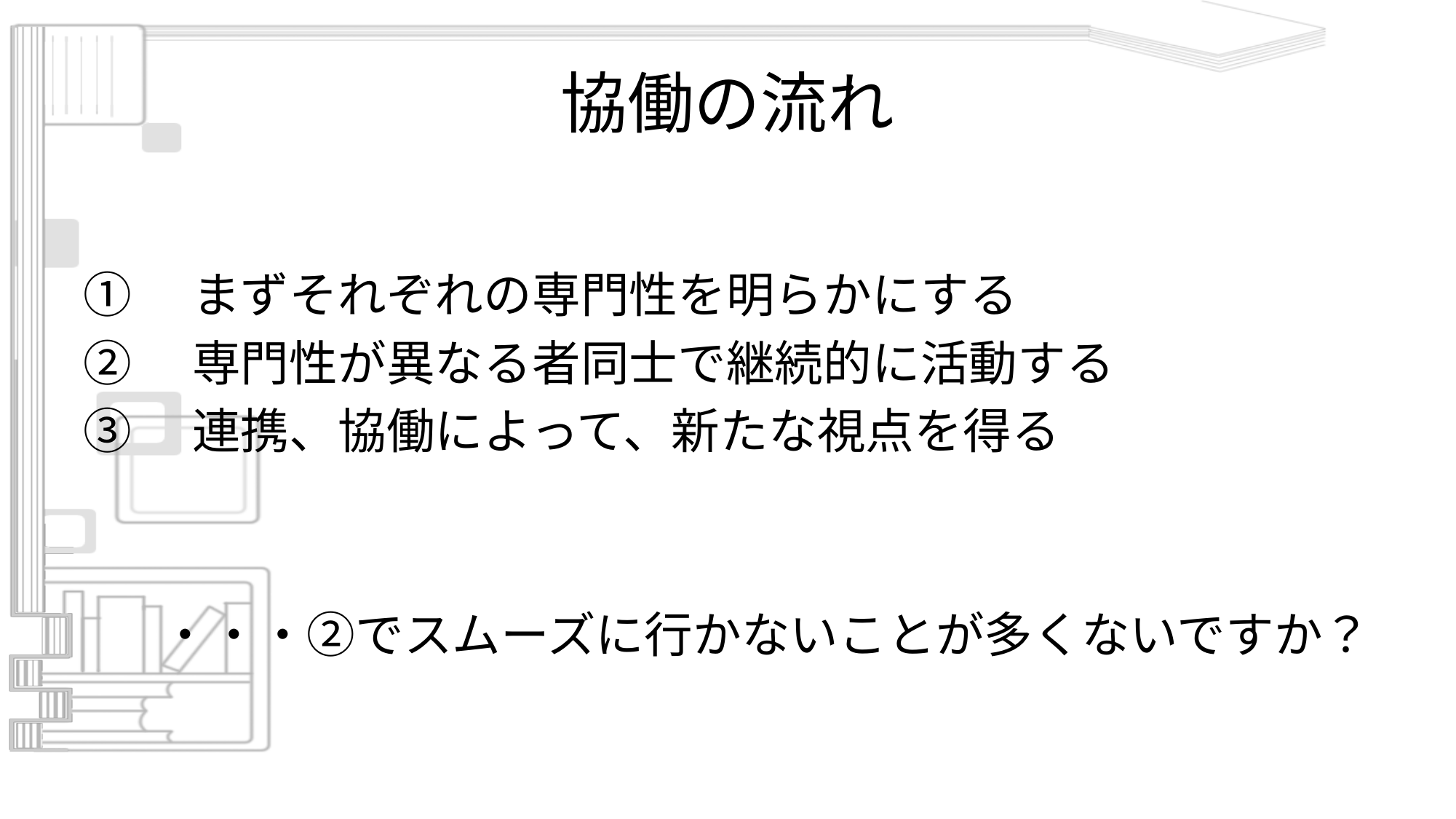

# 協働の流れ

①　まずそれぞれの専門性を明らかにする
②　専門性が異なる者同士で継続的に活動する
③　連携、協働によって、新たな視点を得る

・・・②でスムーズに行かないことが多くないですか？